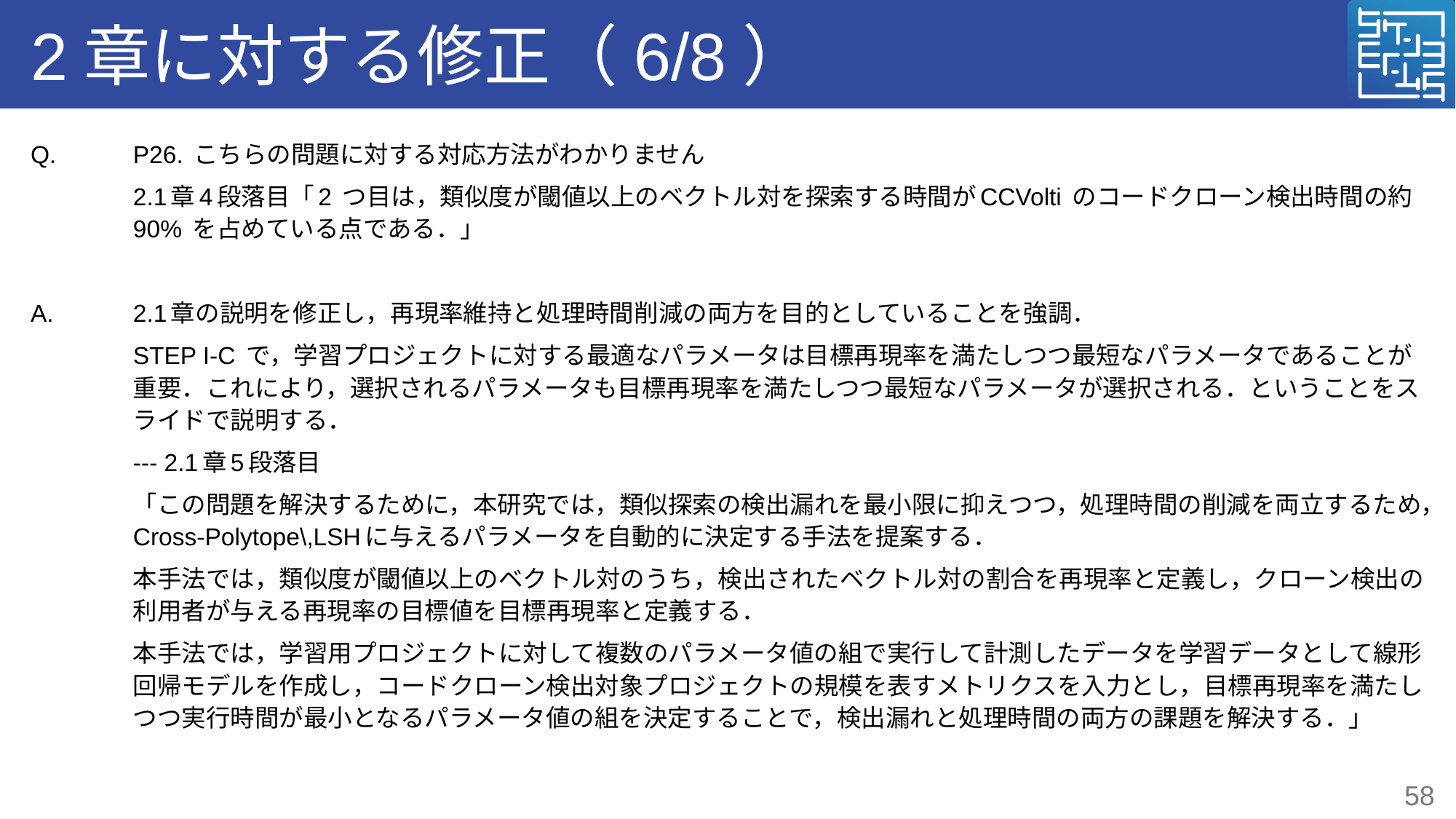

# 2章に対する修正（6/8）
Q.	P26. こちらの問題に対する対応方法がわかりません
	2.1章4段落目「2 つ目は，類似度が閾値以上のベクトル対を探索する時間がCCVolti のコードクローン検出時間の約90% を占めている点である．」

A.	2.1章の説明を修正し，再現率維持と処理時間削減の両方を目的としていることを強調．
	STEP I-C で，学習プロジェクトに対する最適なパラメータは目標再現率を満たしつつ最短なパラメータであることが重要．これにより，選択されるパラメータも目標再現率を満たしつつ最短なパラメータが選択される．ということをスライドで説明する．
	--- 2.1章5段落目
	「この問題を解決するために，本研究では，類似探索の検出漏れを最小限に抑えつつ，処理時間の削減を両立するため，Cross-Polytope\,LSHに与えるパラメータを自動的に決定する手法を提案する．
	本手法では，類似度が閾値以上のベクトル対のうち，検出されたベクトル対の割合を再現率と定義し，クローン検出の利用者が与える再現率の目標値を目標再現率と定義する．
	本手法では，学習用プロジェクトに対して複数のパラメータ値の組で実行して計測したデータを学習データとして線形回帰モデルを作成し，コードクローン検出対象プロジェクトの規模を表すメトリクスを入力とし，目標再現率を満たしつつ実行時間が最小となるパラメータ値の組を決定することで，検出漏れと処理時間の両方の課題を解決する．」
58